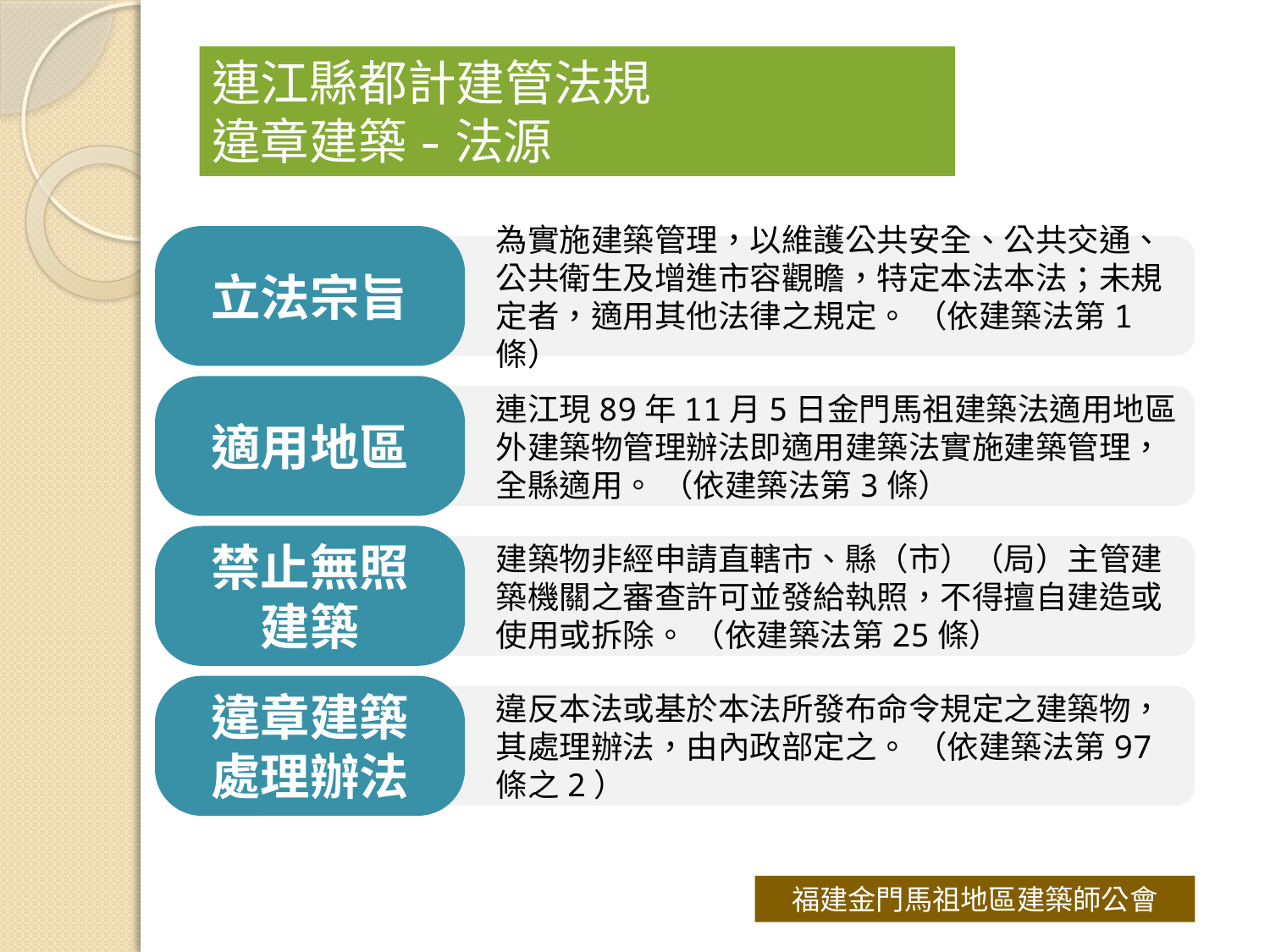

# 連江縣都計建管法規 違章建築-法源
立法宗旨
為實施建築管理，以維護公共安全、公共交通、公共衛生及增進市容觀瞻，特定本法本法；未規定者，適用其他法律之規定。 （依建築法第1條）
適用地區
連江現89年11月5日金門馬祖建築法適用地區外建築物管理辦法即適用建築法實施建築管理，全縣適用。 （依建築法第3條）
禁止無照
建築
建築物非經申請直轄市、縣（市）（局）主管建築機關之審查許可並發給執照，不得擅自建造或使用或拆除。 （依建築法第25條）
違章建築
處理辦法
違反本法或基於本法所發布命令規定之建築物，其處理辦法，由內政部定之。 （依建築法第97條之2）
福建金門馬祖地區建築師公會